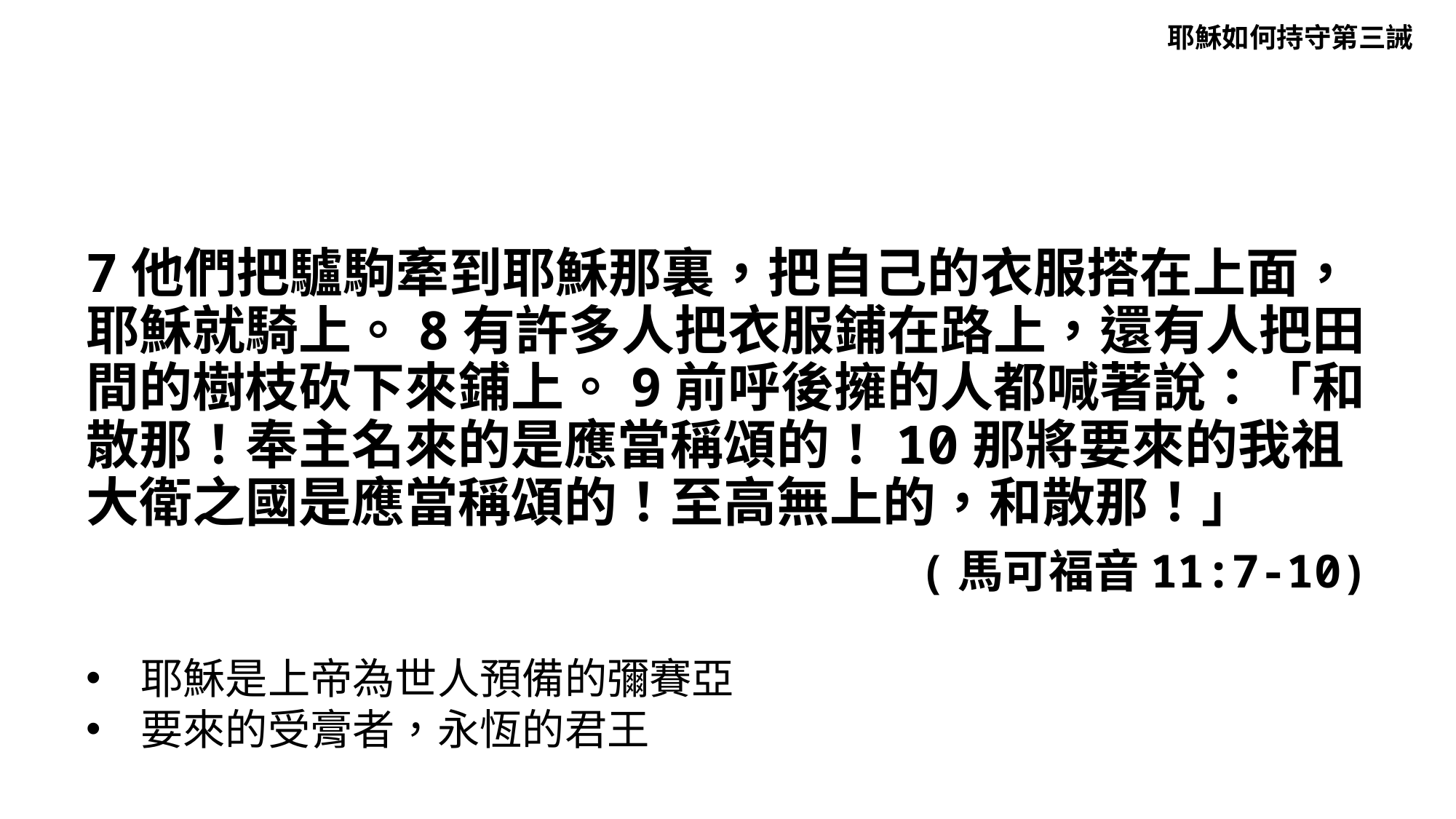

耶穌如何持守第三誡
7他們把驢駒牽到耶穌那裏，把自己的衣服搭在上面，耶穌就騎上。8有許多人把衣服鋪在路上，還有人把田間的樹枝砍下來鋪上。9前呼後擁的人都喊著說：「和散那！奉主名來的是應當稱頌的！10那將要來的我祖大衛之國是應當稱頌的！至高無上的，和散那！」
(馬可福音11:7-10)

耶穌是上帝為世人預備的彌賽亞
要來的受膏者，永恆的君王